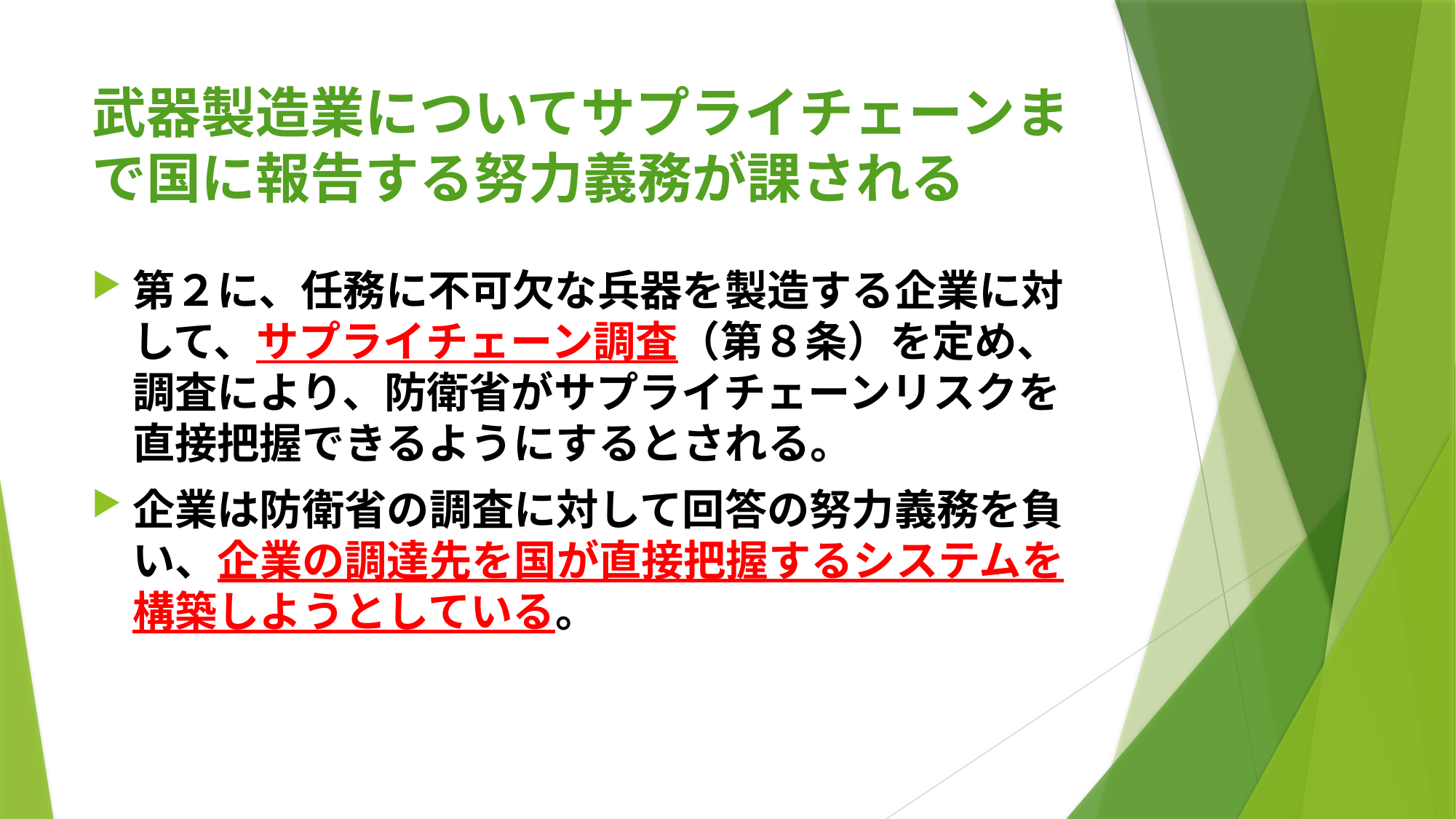

# 武器製造業についてサプライチェーンまで国に報告する努力義務が課される
第２に、任務に不可欠な兵器を製造する企業に対して、サプライチェーン調査（第８条）を定め、調査により、防衛省がサプライチェーンリスクを直接把握できるようにするとされる。
企業は防衛省の調査に対して回答の努力義務を負い、企業の調達先を国が直接把握するシステムを構築しようとしている。
19